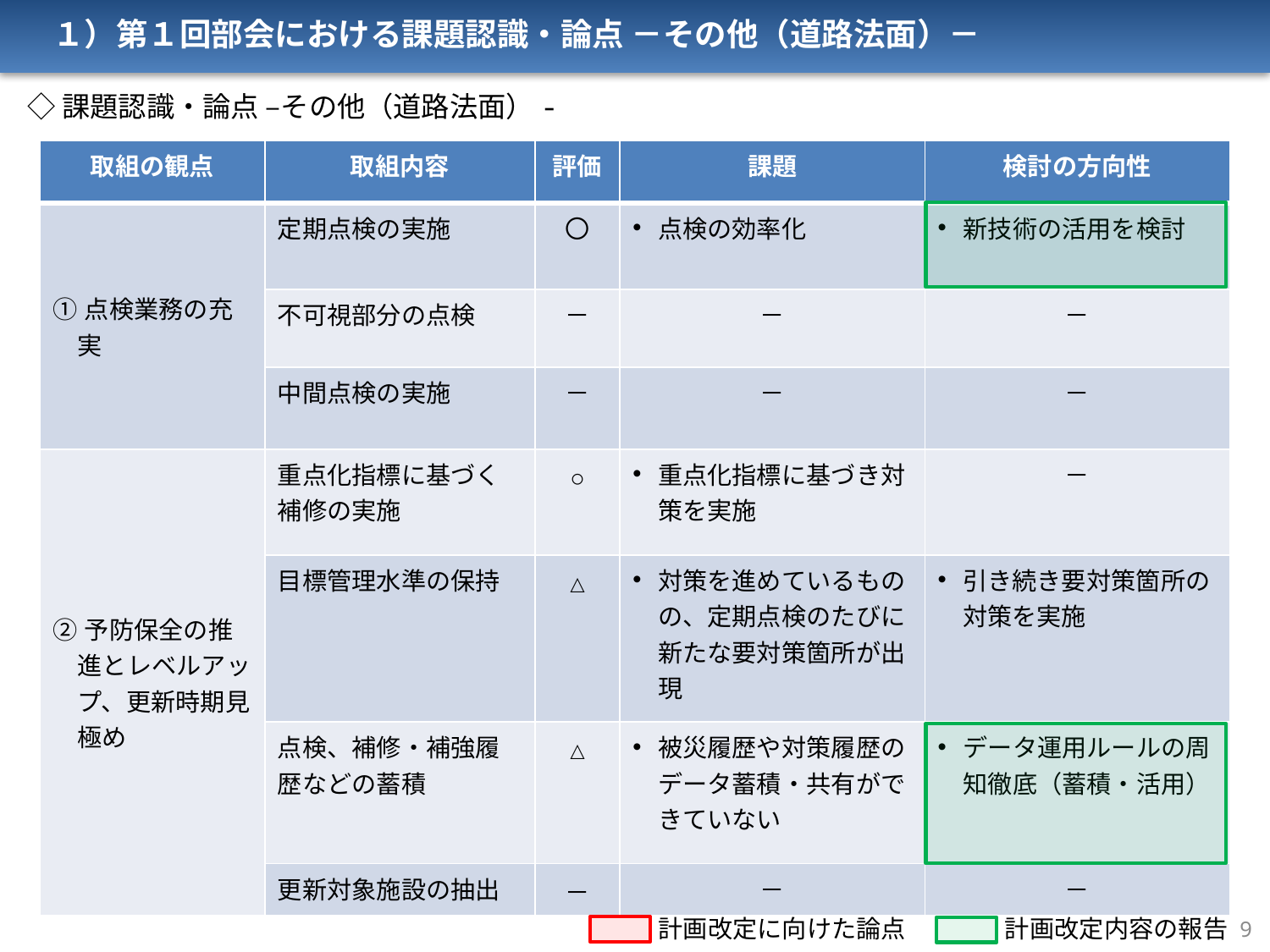

１）第１回部会における課題認識・論点 －その他（道路法面）－
◇課題認識・論点 –その他（道路法面）-
| 取組の観点 | 取組内容 | 評価 | 課題 | 検討の方向性 |
| --- | --- | --- | --- | --- |
| ①点検業務の充実 | 定期点検の実施 | 〇 | 点検の効率化 | 新技術の活用を検討 |
|  | 不可視部分の点検 | － | － | － |
|  | 中間点検の実施 | － | － | － |
| ②予防保全の推進とレベルアップ、更新時期見極め | 重点化指標に基づく補修の実施 | ○ | 重点化指標に基づき対策を実施 | － |
|  | 目標管理水準の保持 | △ | 対策を進めているものの、定期点検のたびに新たな要対策箇所が出現 | 引き続き要対策箇所の対策を実施 |
|  | 点検、補修・補強履歴などの蓄積 | △ | 被災履歴や対策履歴のデータ蓄積・共有ができていない | データ運用ルールの周知徹底（蓄積・活用） |
|  | 更新対象施設の抽出 | － | － | － |

9
計画改定に向けた論点　　　　計画改定内容の報告